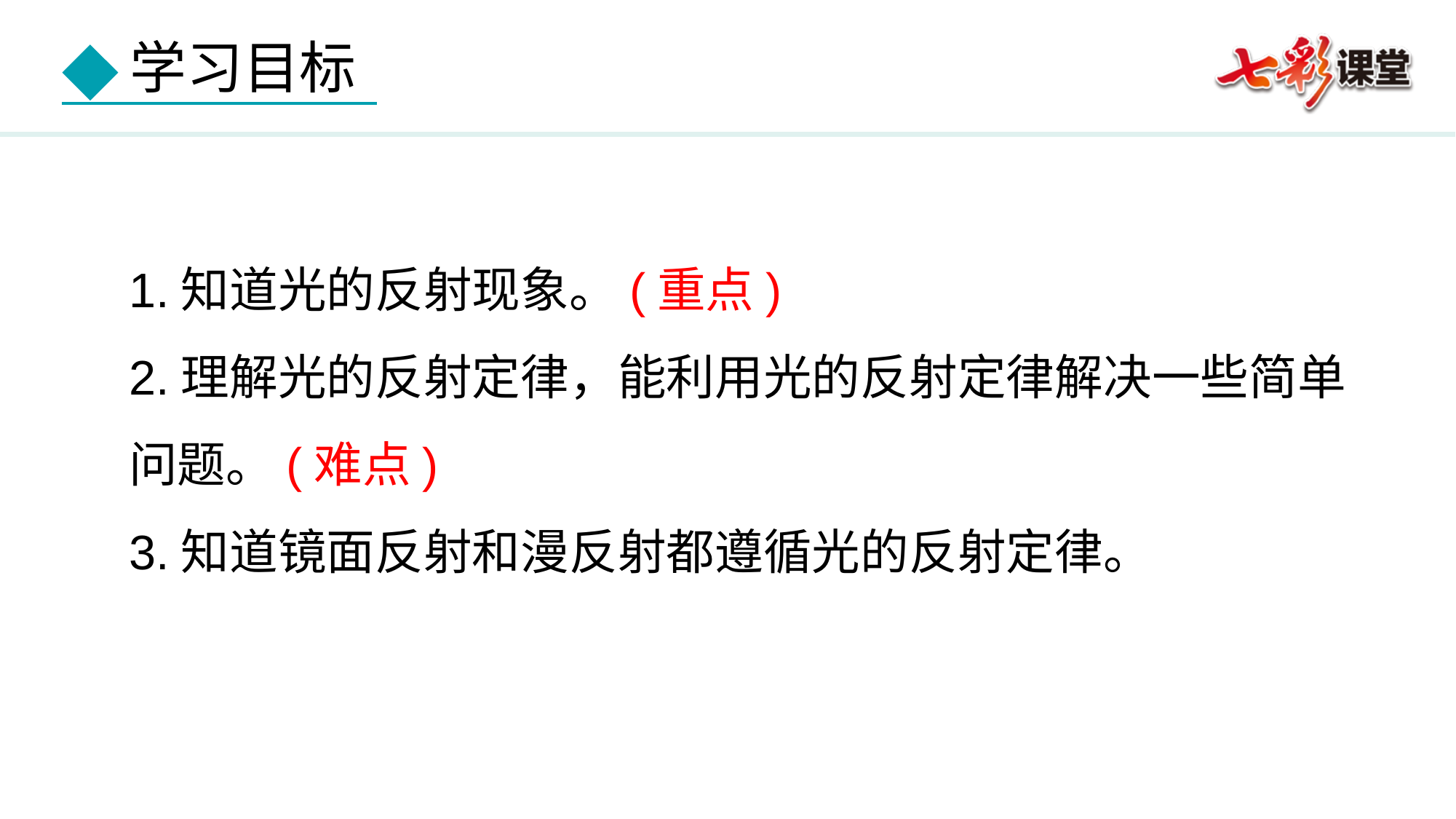

1.知道光的反射现象。(重点)
2.理解光的反射定律，能利用光的反射定律解决一些简单问题。(难点)
3.知道镜面反射和漫反射都遵循光的反射定律。